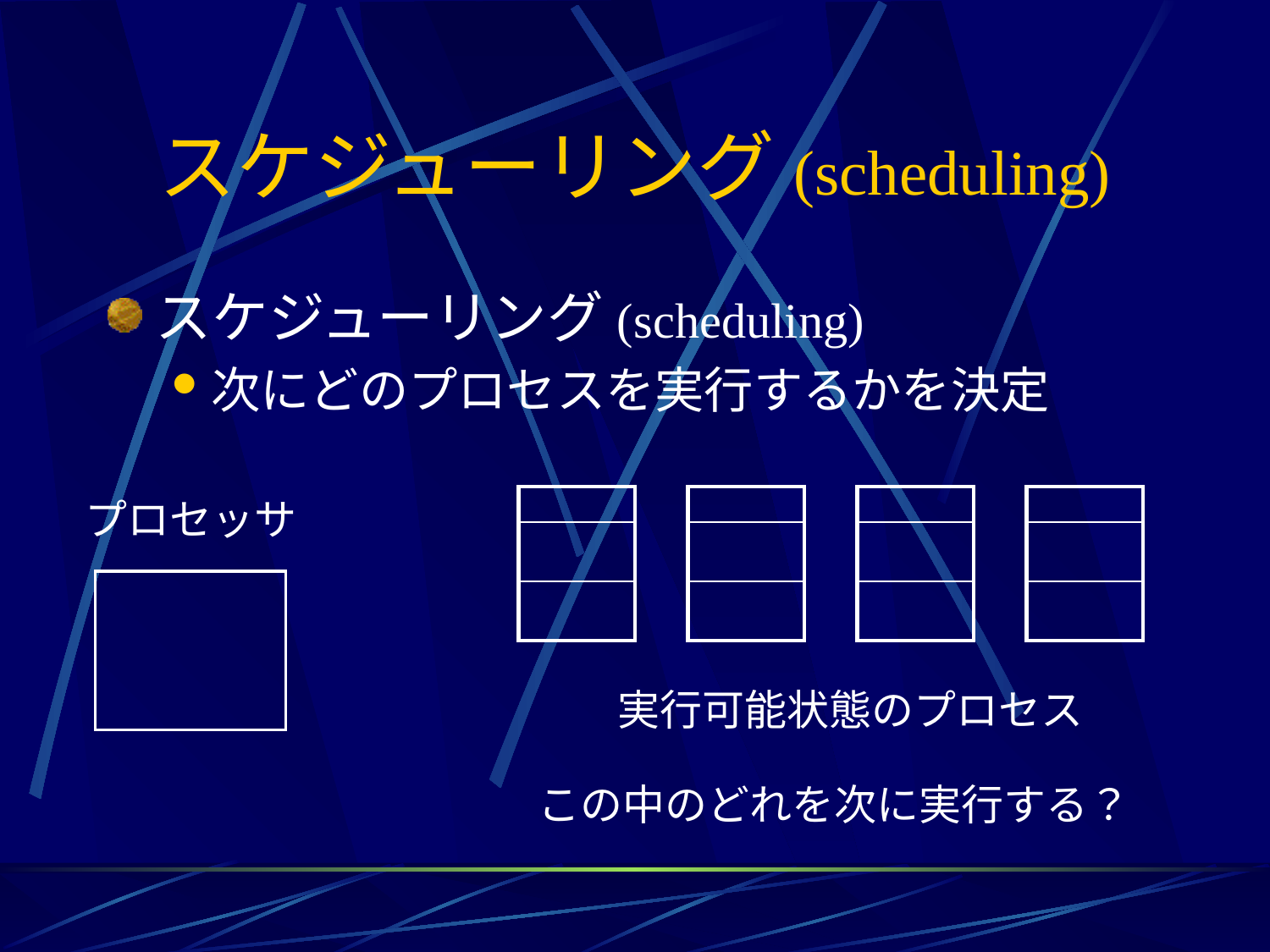

# スケジューリング(scheduling)
スケジューリング(scheduling)
次にどのプロセスを実行するかを決定
プロセッサ
|  |
| --- |
|  |
|  |
|  |
| --- |
|  |
|  |
|  |
| --- |
|  |
|  |
|  |
| --- |
|  |
|  |

実行可能状態のプロセス
この中のどれを次に実行する？